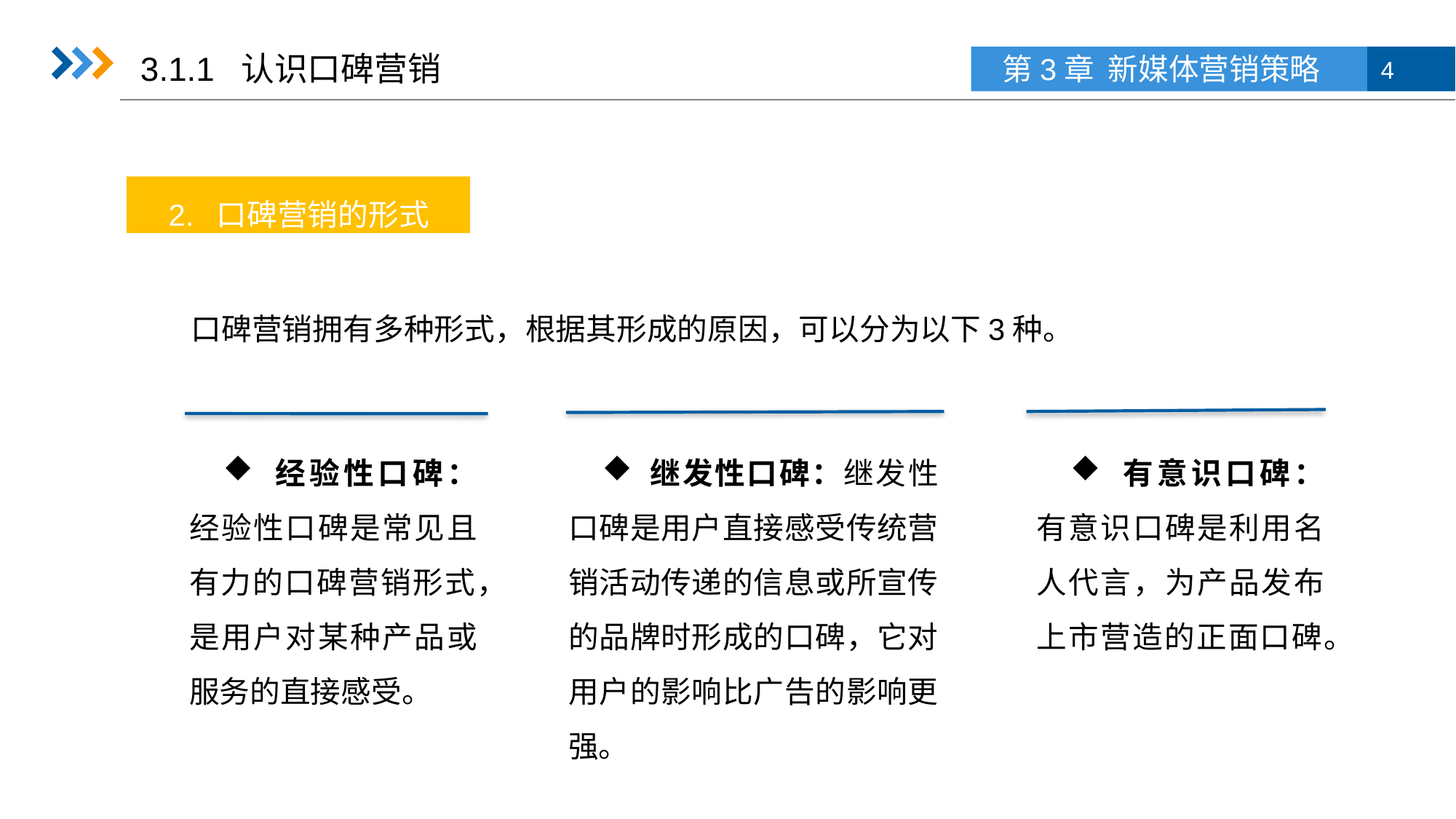

3.1.1  认识口碑营销
2. 口碑营销的形式
口碑营销拥有多种形式，根据其形成的原因，可以分为以下3种。
 经验性口碑：经验性口碑是常见且有力的口碑营销形式，是用户对某种产品或服务的直接感受。
 继发性口碑：继发性口碑是用户直接感受传统营销活动传递的信息或所宣传的品牌时形成的口碑，它对用户的影响比广告的影响更强。
 有意识口碑：有意识口碑是利用名人代言，为产品发布上市营造的正面口碑。